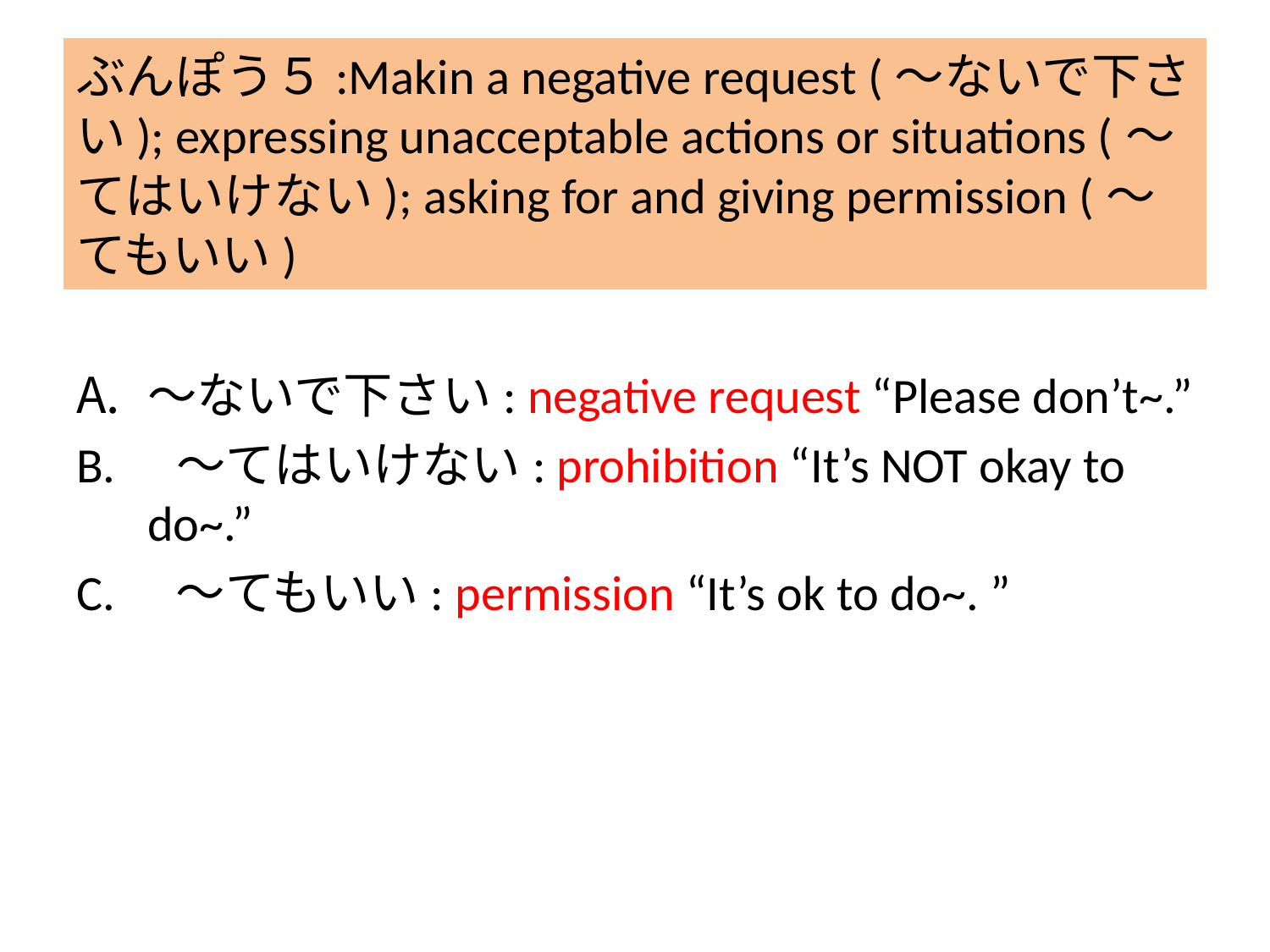

# ぶんぽう５:Makin a negative request (～ないで下さい); expressing unacceptable actions or situations (～てはいけない); asking for and giving permission (～てもいい)
～ないで下さい: negative request “Please don’t~.”
B.　～てはいけない: prohibition “It’s NOT okay to do~.”
C.　～てもいい: permission “It’s ok to do~. ”